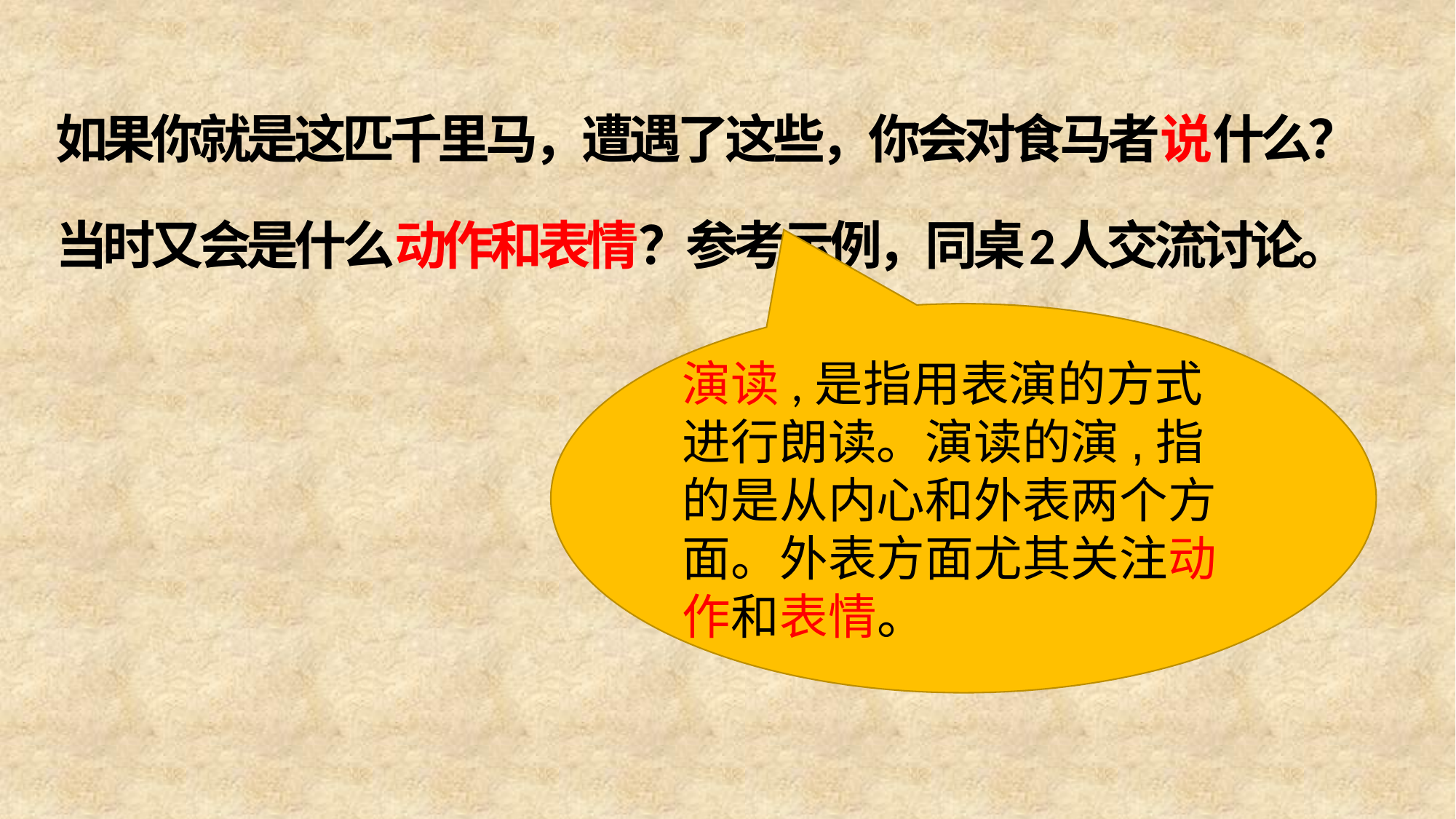

如果你就是这匹千里马，遭遇了这些，你会对食马者说什么？当时又会是什么动作和表情？参考示例，同桌2人交流讨论。

演读,是指用表演的方式进行朗读。演读的演,指的是从内心和外表两个方面。外表方面尤其关注动作和表情。